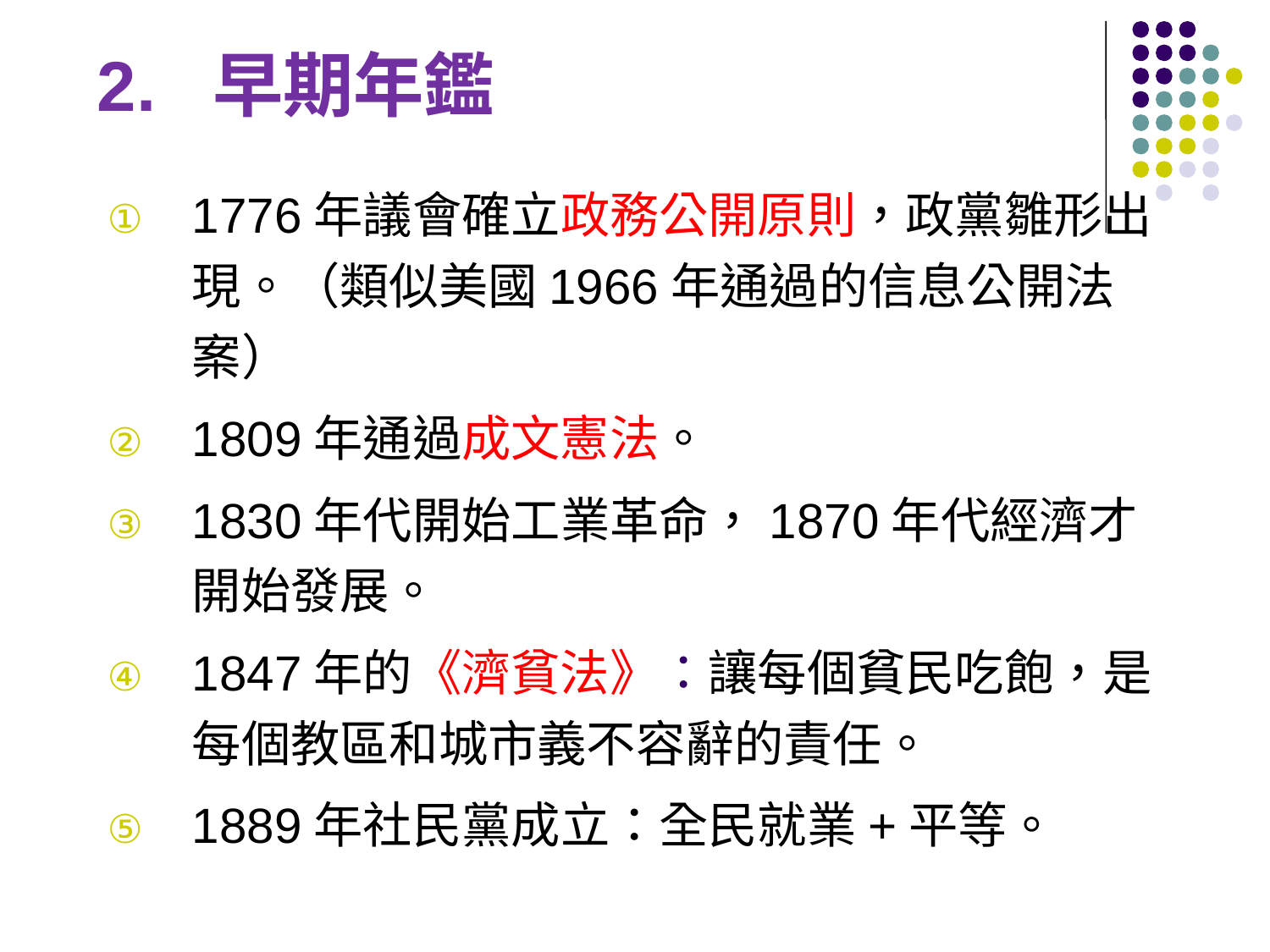

2.  早期年鑑

1776年議會確立政務公開原則，政黨雛形出現。（類似美國1966年通過的信息公開法案）
1809年通過成文憲法。
1830年代開始工業革命，1870年代經濟才開始發展。
1847年的《濟貧法》：讓每個貧民吃飽，是每個教區和城市義不容辭的責任。
1889年社民黨成立：全民就業+平等。